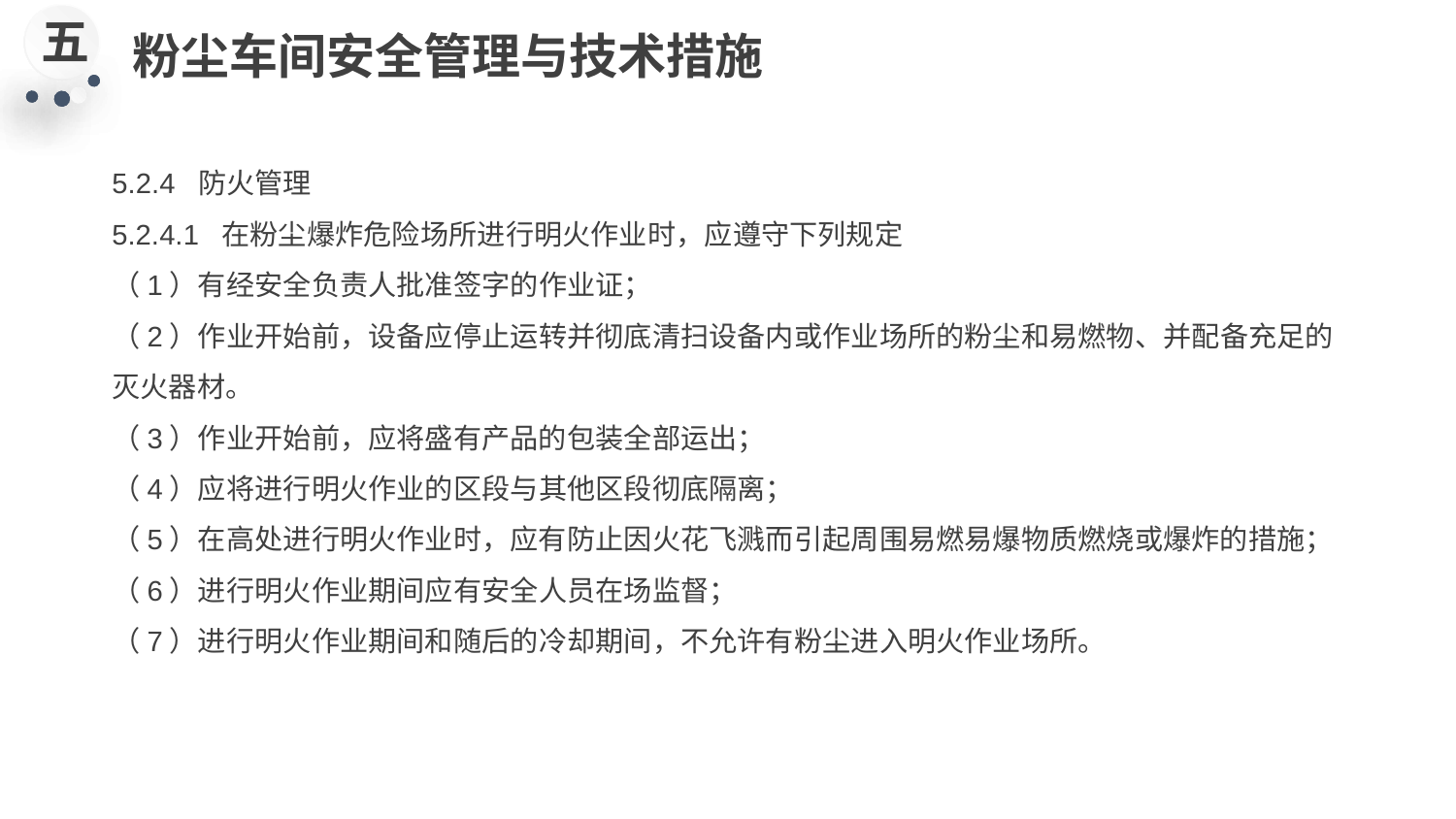

五
粉尘车间安全管理与技术措施
5.2.4  防火管理
5.2.4.1  在粉尘爆炸危险场所进行明火作业时，应遵守下列规定
（1）有经安全负责人批准签字的作业证；
（2）作业开始前，设备应停止运转并彻底清扫设备内或作业场所的粉尘和易燃物、并配备充足的灭火器材。
（3）作业开始前，应将盛有产品的包装全部运出；
（4）应将进行明火作业的区段与其他区段彻底隔离；
（5）在高处进行明火作业时，应有防止因火花飞溅而引起周围易燃易爆物质燃烧或爆炸的措施；
（6）进行明火作业期间应有安全人员在场监督；
（7）进行明火作业期间和随后的冷却期间，不允许有粉尘进入明火作业场所。